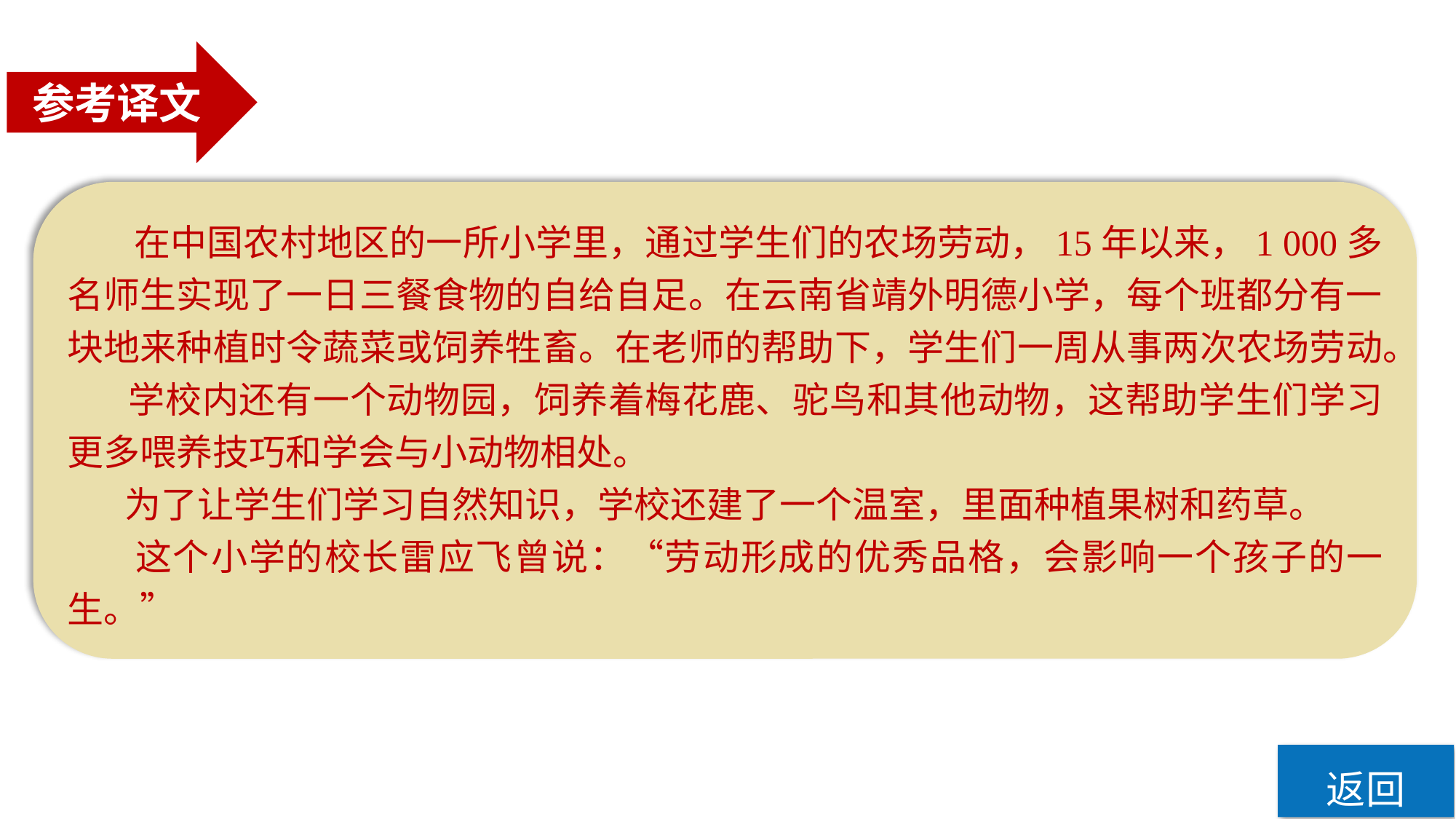

参考译文
       在中国农村地区的一所小学里，通过学生们的农场劳动，15年以来，1 000多名师生实现了一日三餐食物的自给自足。在云南省靖外明德小学，每个班都分有一块地来种植时令蔬菜或饲养牲畜。在老师的帮助下，学生们一周从事两次农场劳动。
      学校内还有一个动物园，饲养着梅花鹿、驼鸟和其他动物，这帮助学生们学习更多喂养技巧和学会与小动物相处。
      为了让学生们学习自然知识，学校还建了一个温室，里面种植果树和药草。
      这个小学的校长雷应飞曾说：“劳动形成的优秀品格，会影响一个孩子的一生。”
返回